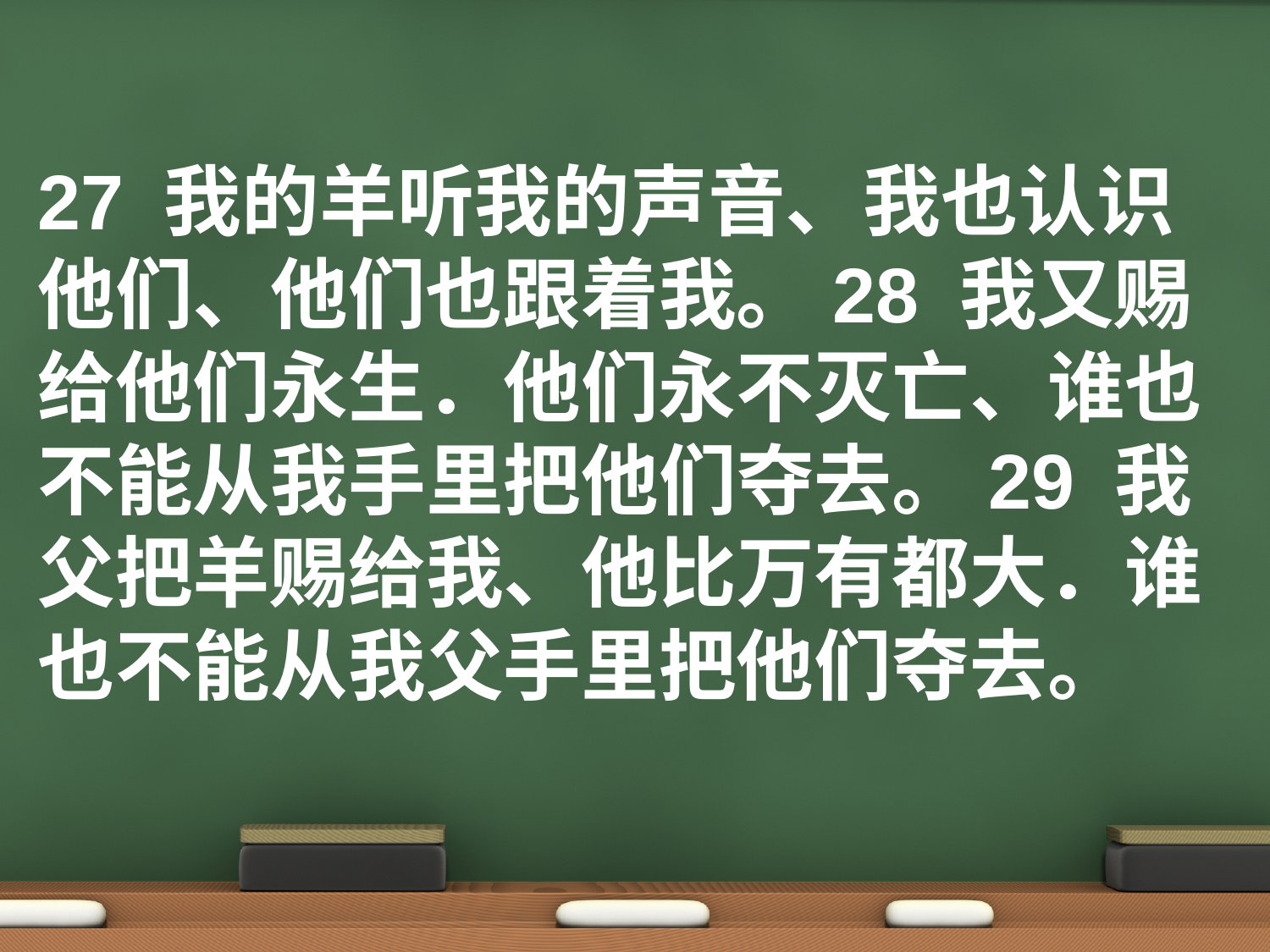

27 我的羊听我的声音、我也认识他们、他们也跟着我。28 我又赐给他们永生．他们永不灭亡、谁也不能从我手里把他们夺去。29 我父把羊赐给我、他比万有都大．谁也不能从我父手里把他们夺去。